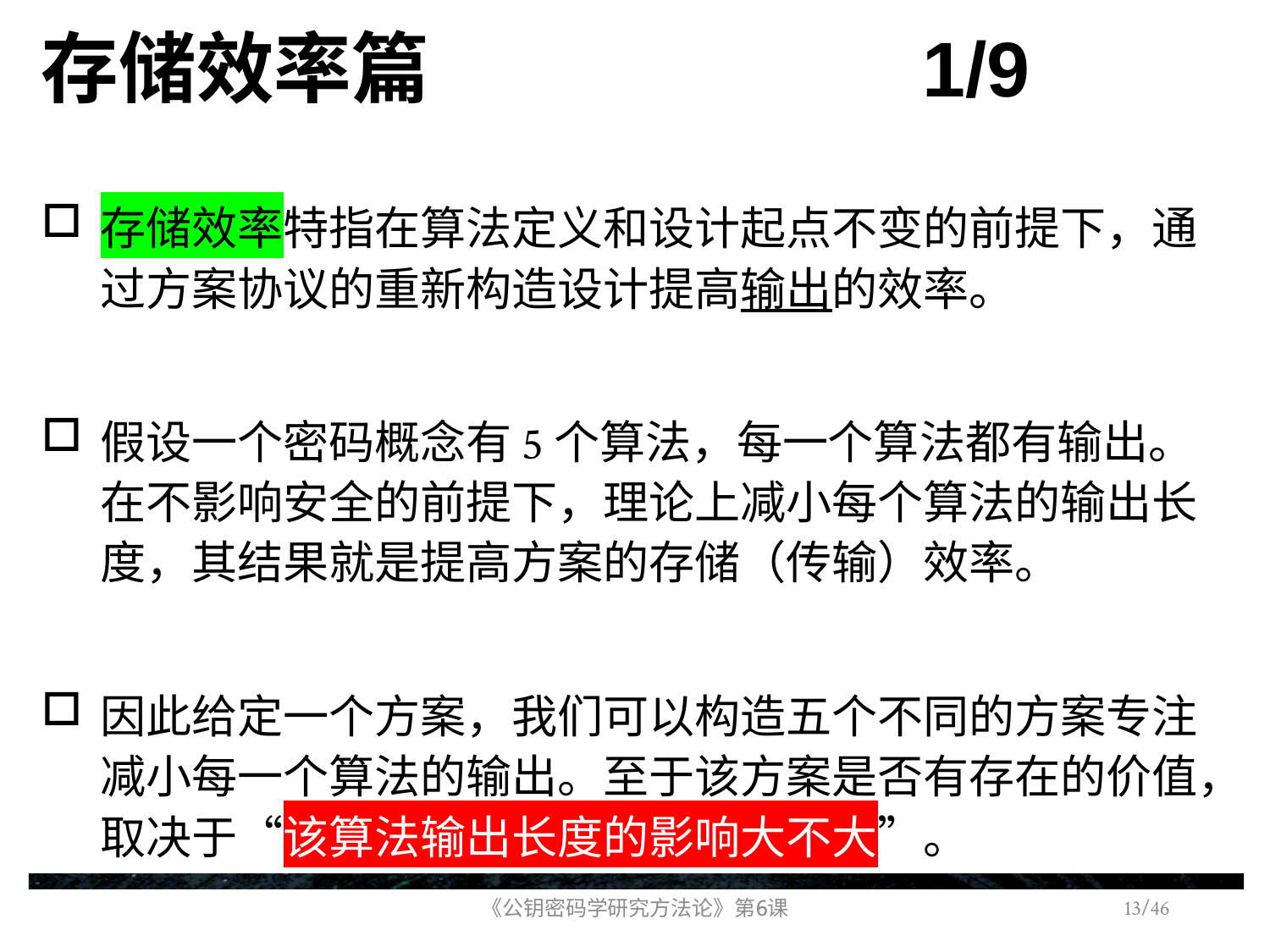

# 存储效率篇                           1/9
存储效率特指在算法定义和设计起点不变的前提下，通过方案协议的重新构造设计提高输出的效率。

假设一个密码概念有5个算法，每一个算法都有输出。在不影响安全的前提下，理论上减小每个算法的输出长度，其结果就是提高方案的存储（传输）效率。

因此给定一个方案，我们可以构造五个不同的方案专注减小每一个算法的输出。至于该方案是否有存在的价值，取决于“该算法输出长度的影响大不大”。

《公钥密码学研究方法论》第6课
13/46